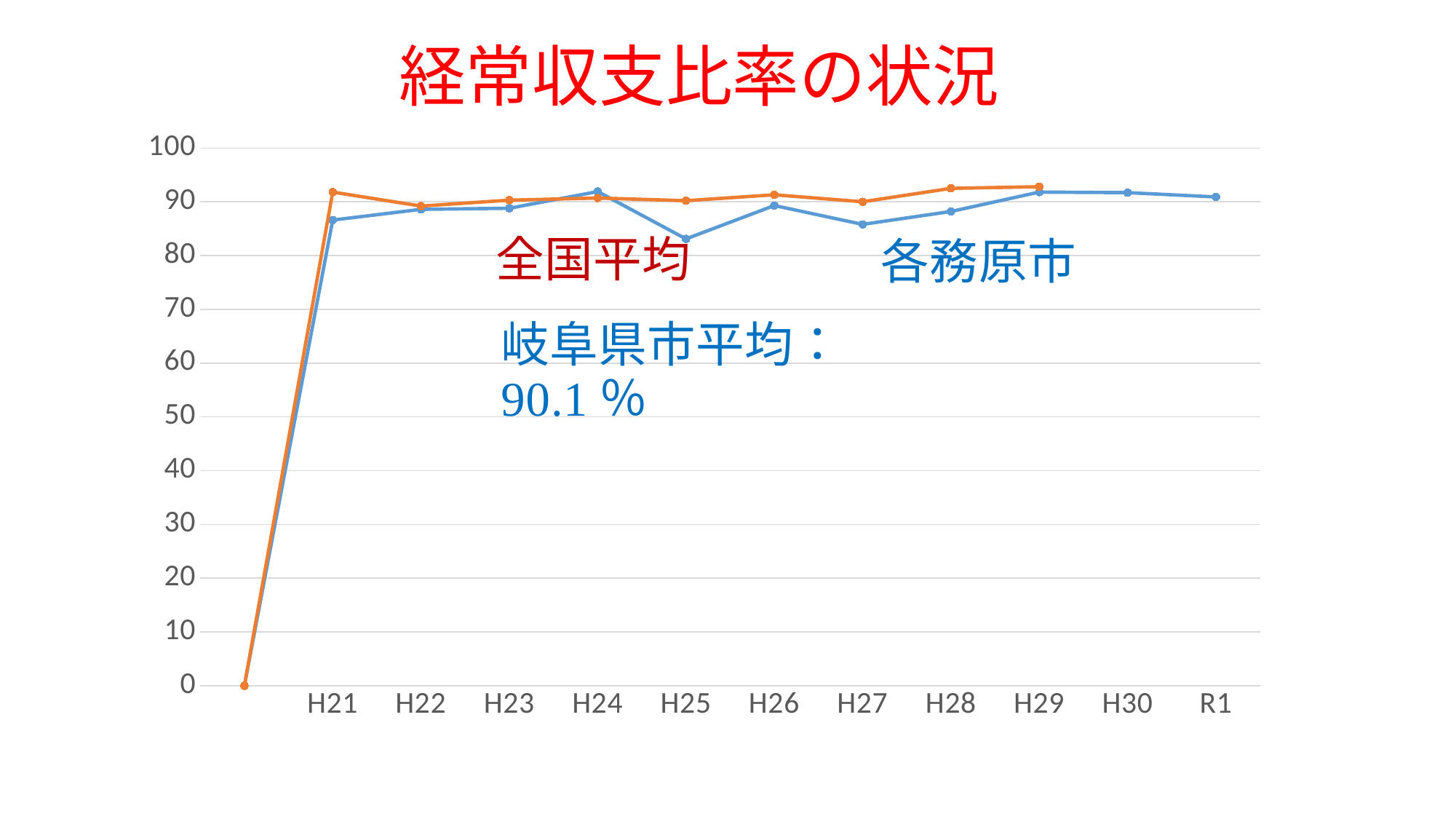

経常収支比率の状況

### Chart

| Category |  |  |  |  |
|---|---|---|---|---|
|   | 0.0 | 0.0 | None | None |
| H21 | 86.6 | 91.8 | None | None |
| H22 | 88.6 | 89.2 | None | None |
| H23 | 88.8 | 90.3 | None | None |
| H24 | 91.9 | 90.7 | None | None |
| H25 | 83.1 | 90.2 | None | None |
| H26 | 89.3 | 91.3 | None | None |
| H27 | 85.8 | 90.0 | None | None |
| H28 | 88.2 | 92.5 | None | None |
| H29 | 91.8 | 92.8 | None | None |
| H30 | 91.7 | None | None | None |
| R1 | 90.9 | None | None | None |